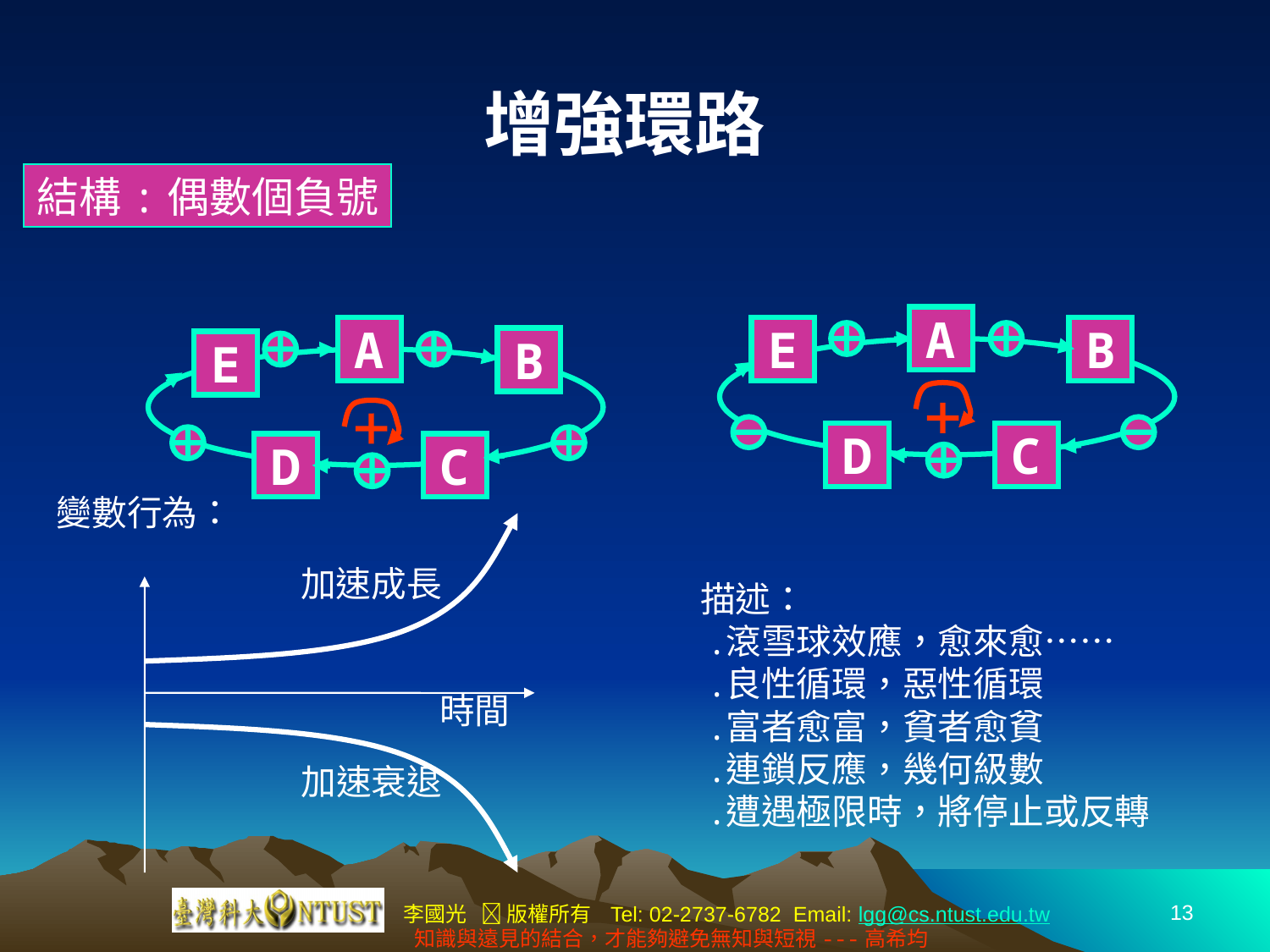

# 增強環路
結構:偶數個負號
A
E
B

D
C

A
B
E

D
C

變數行為：

加速成長

時間

加速衰退
描述：
 ․滾雪球效應，愈來愈……
 ․良性循環，惡性循環
 ․富者愈富，貧者愈貧
 ․連鎖反應，幾何級數
 ․遭遇極限時，將停止或反轉
13